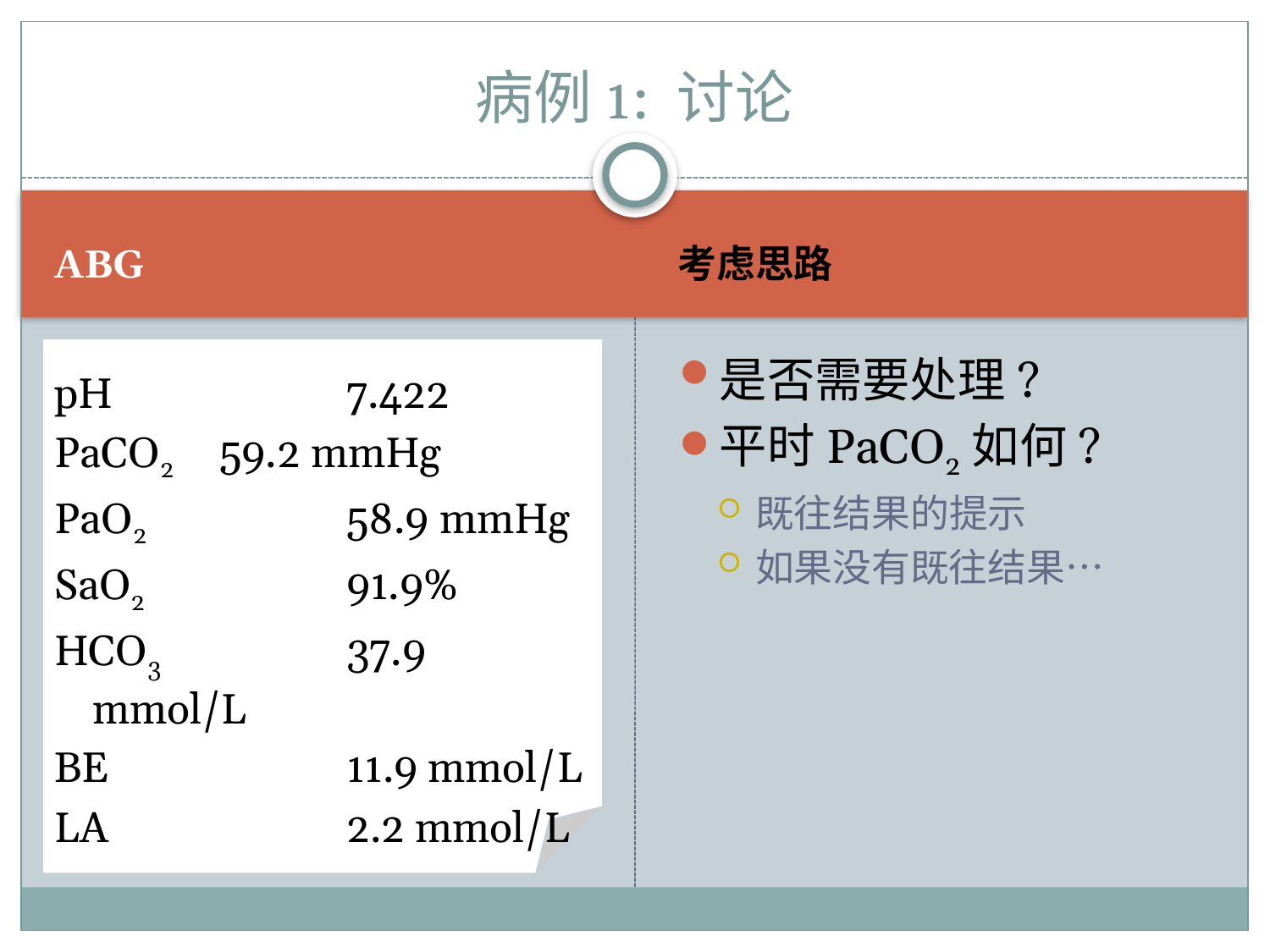

# 病例1: 讨论
ABG
考虑思路

pH		7.422
PaCO2	59.2 mmHg
PaO2		58.9 mmHg
SaO2		91.9%
HCO3		37.9 mmol/L
BE		11.9 mmol/L
LA		2.2 mmol/L
是否需要处理?
平时PaCO2如何?
既往结果的提示
如果没有既往结果…